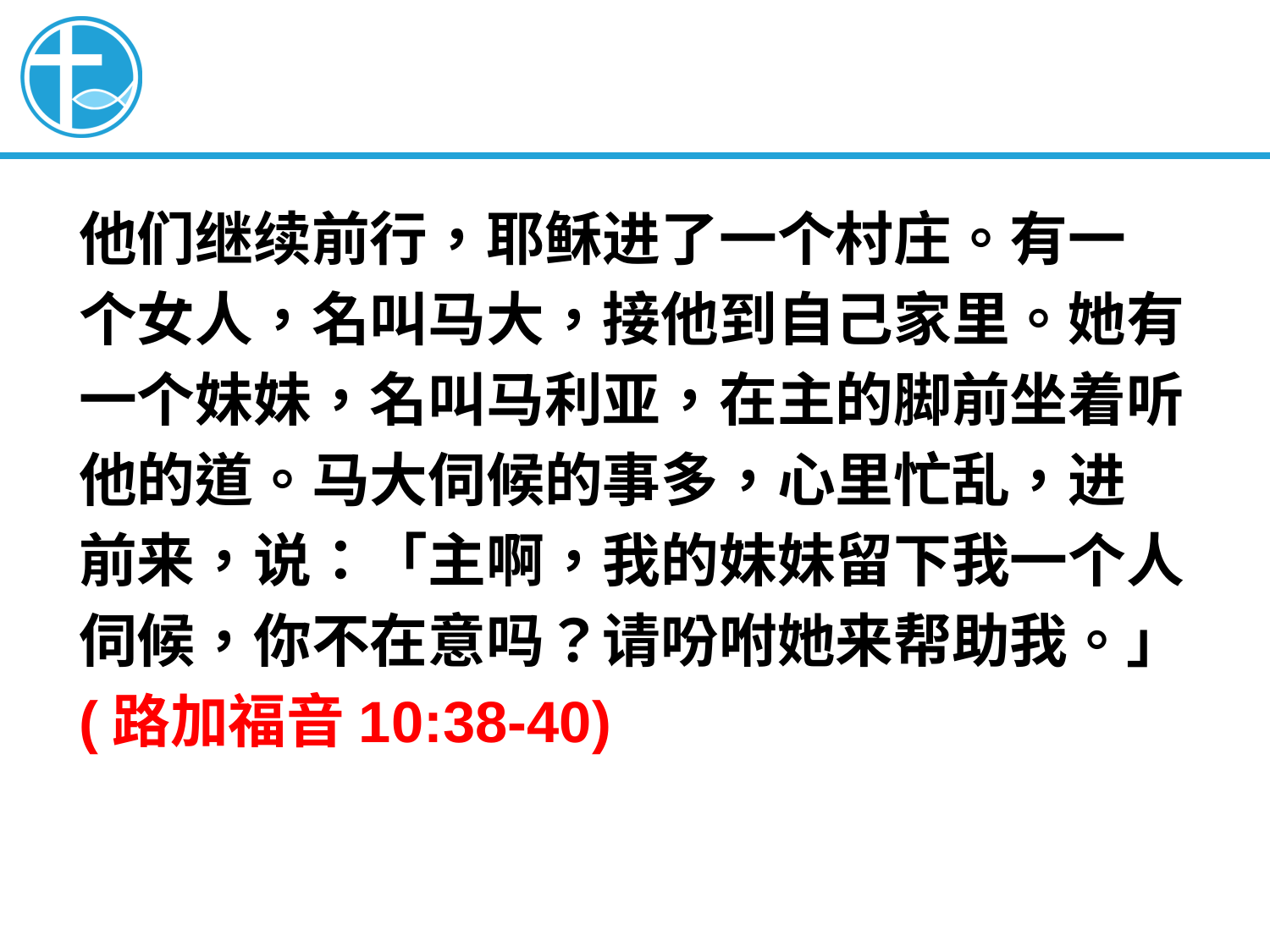

他们继续前行，耶稣进了一个村庄。有一
个女人，名叫马大，接他到自己家里。她有
一个妹妹，名叫马利亚，在主的脚前坐着听
他的道。马大伺候的事多，心里忙乱，进
前来，说：「主啊，我的妹妹留下我一个人
伺候，你不在意吗？请吩咐她来帮助我。」
(路加福音10:38-40)